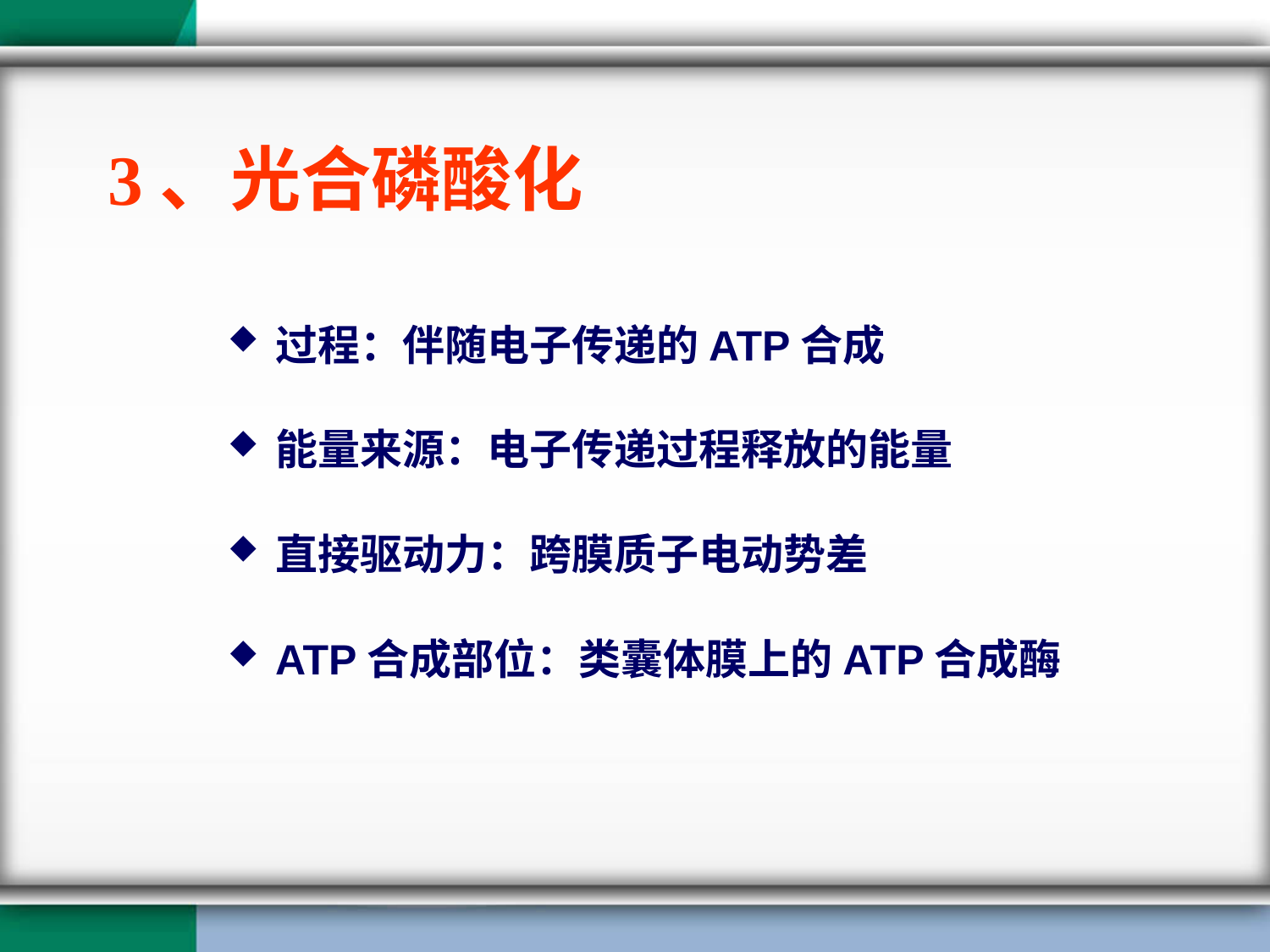

# 3、光合磷酸化
过程：伴随电子传递的ATP合成
能量来源：电子传递过程释放的能量
直接驱动力：跨膜质子电动势差
ATP合成部位：类囊体膜上的ATP合成酶